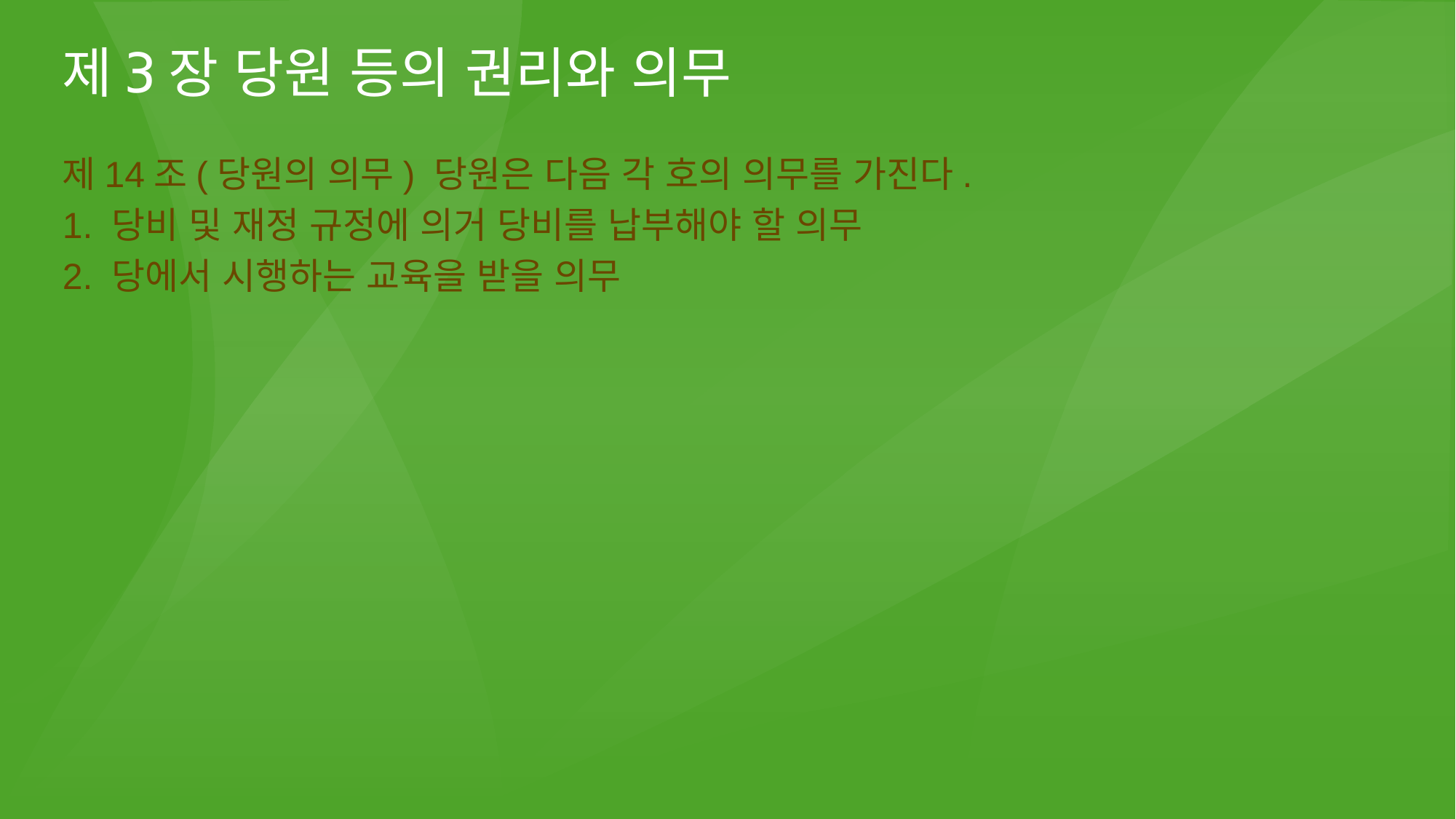

# 제3장 당원 등의 권리와 의무
제14조(당원의 의무) 당원은 다음 각 호의 의무를 가진다.
1. 당비 및 재정 규정에 의거 당비를 납부해야 할 의무
2. 당에서 시행하는 교육을 받을 의무